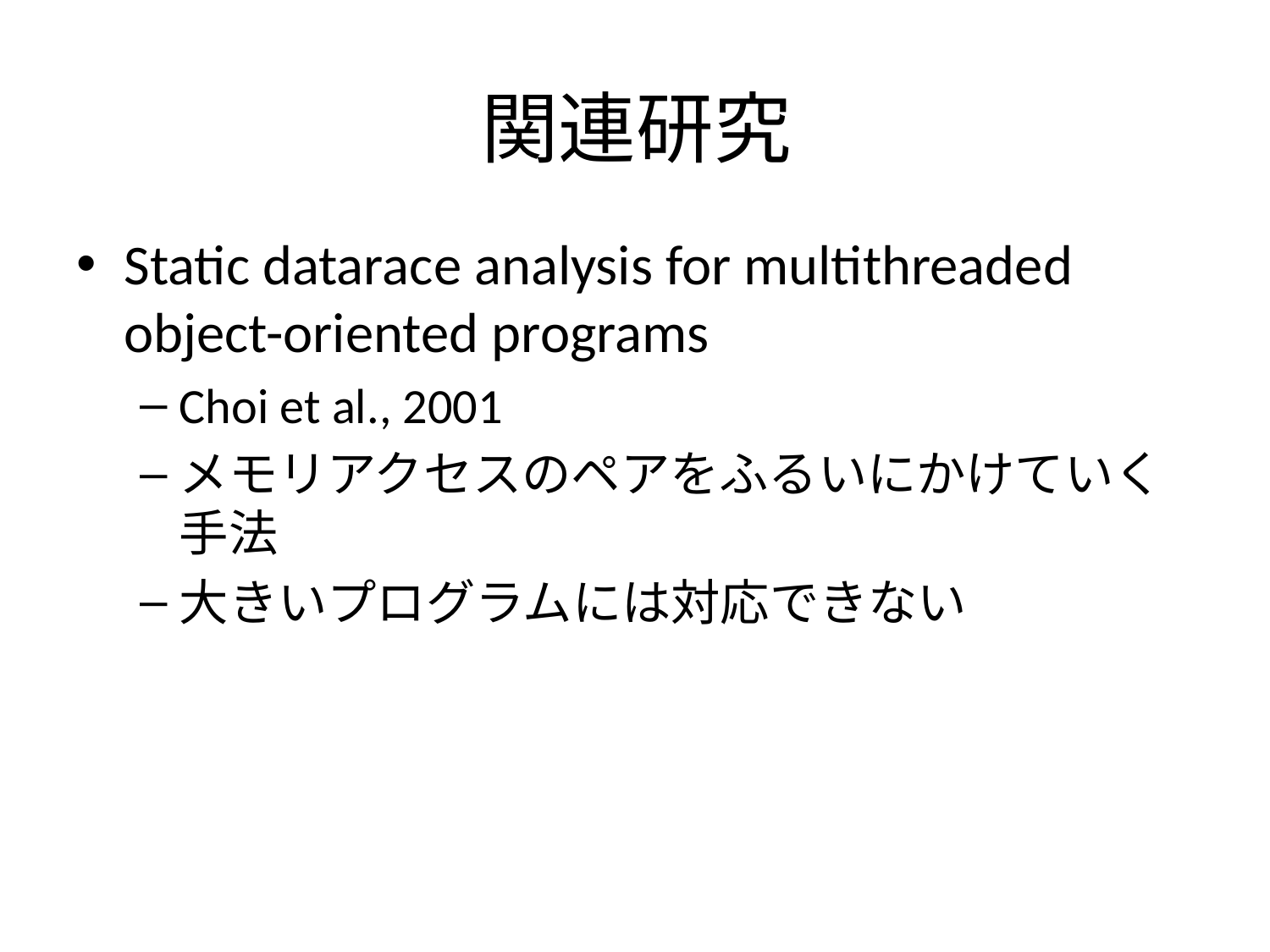

# 関連研究
Static datarace analysis for multithreaded object-oriented programs
Choi et al., 2001
メモリアクセスのペアをふるいにかけていく手法
大きいプログラムには対応できない